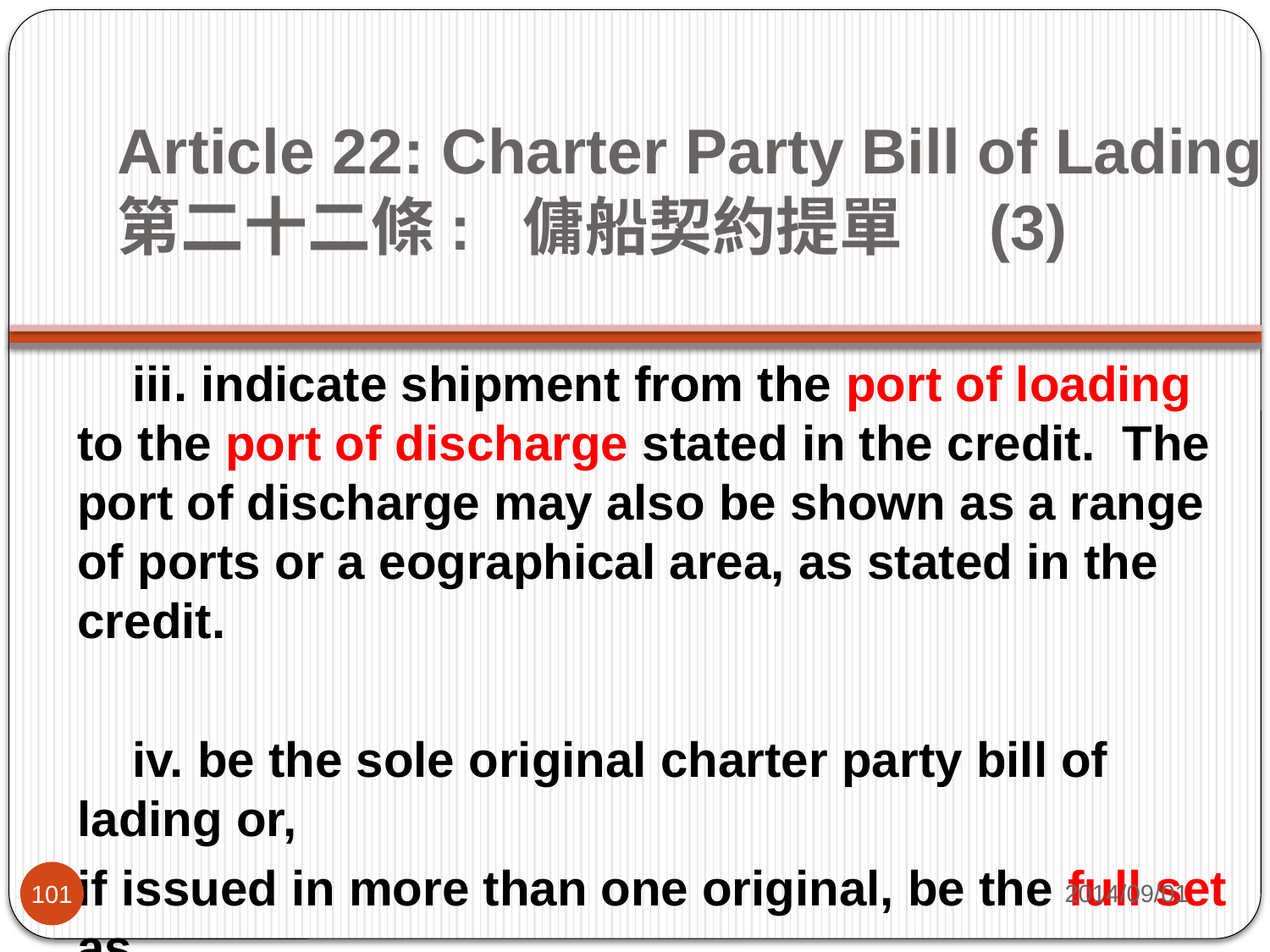

# Article 22: Charter Party Bill of Lading  第二十二條:  傭船契約提單     (3)
    iii. indicate shipment from the port of loading to the port of discharge stated in the credit.  The port of discharge may also be shown as a range of ports or a eographical area, as stated in the credit.

    iv. be the sole original charter party bill of lading or,
if issued in more than one original, be the full set as
indicated on the charter party bill of lading.
2014/09/01
101